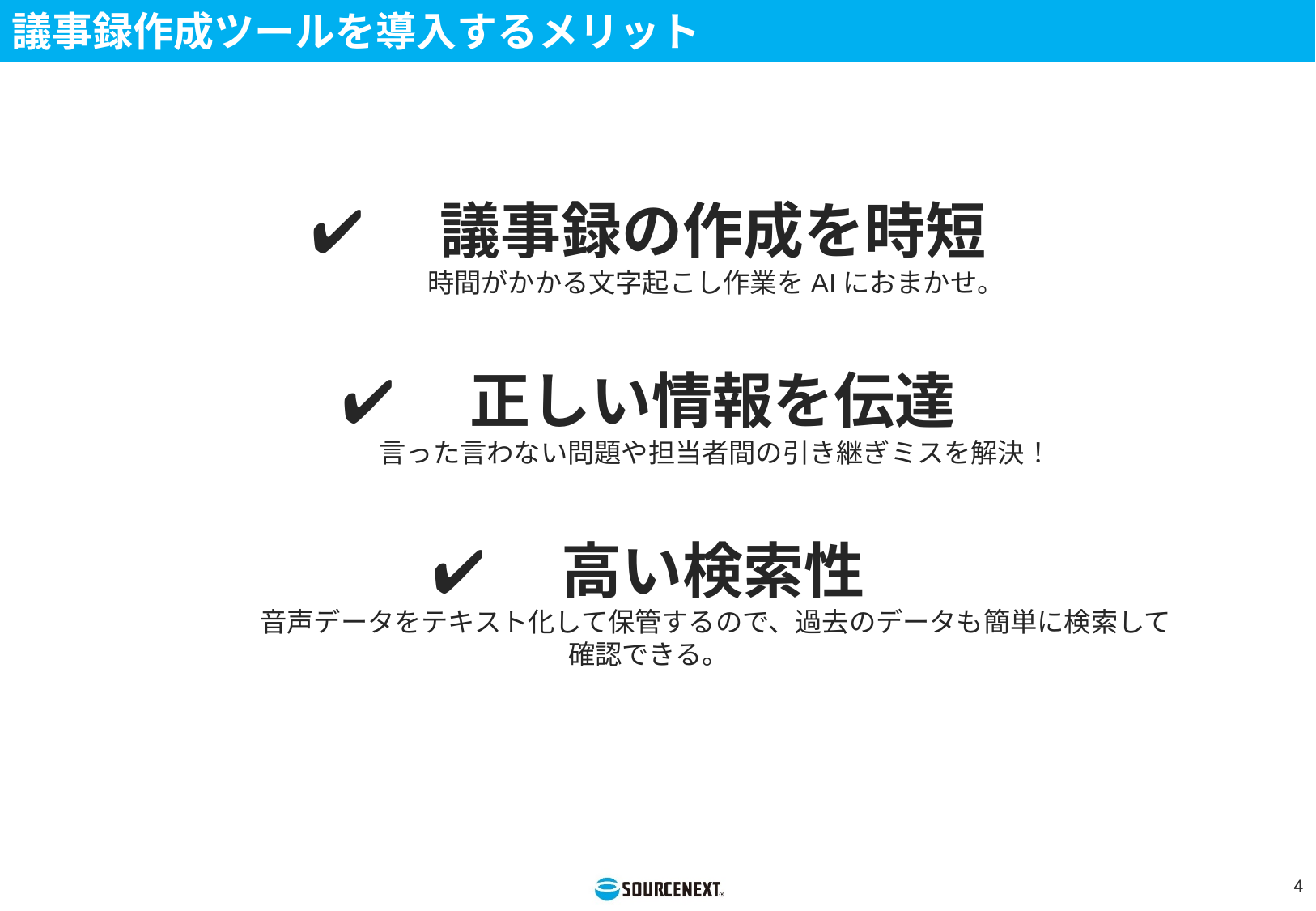

議事録作成ツールを導入するメリット
✔　議事録の作成を時短
　　　　　時間がかかる文字起こし作業をAIにおまかせ。

✔　正しい情報を伝達
　　　　　言った言わない問題や担当者間の引き継ぎミスを解決！

✔　高い検索性
　　　　　音声データをテキスト化して保管するので、過去のデータも簡単に検索して確認できる。